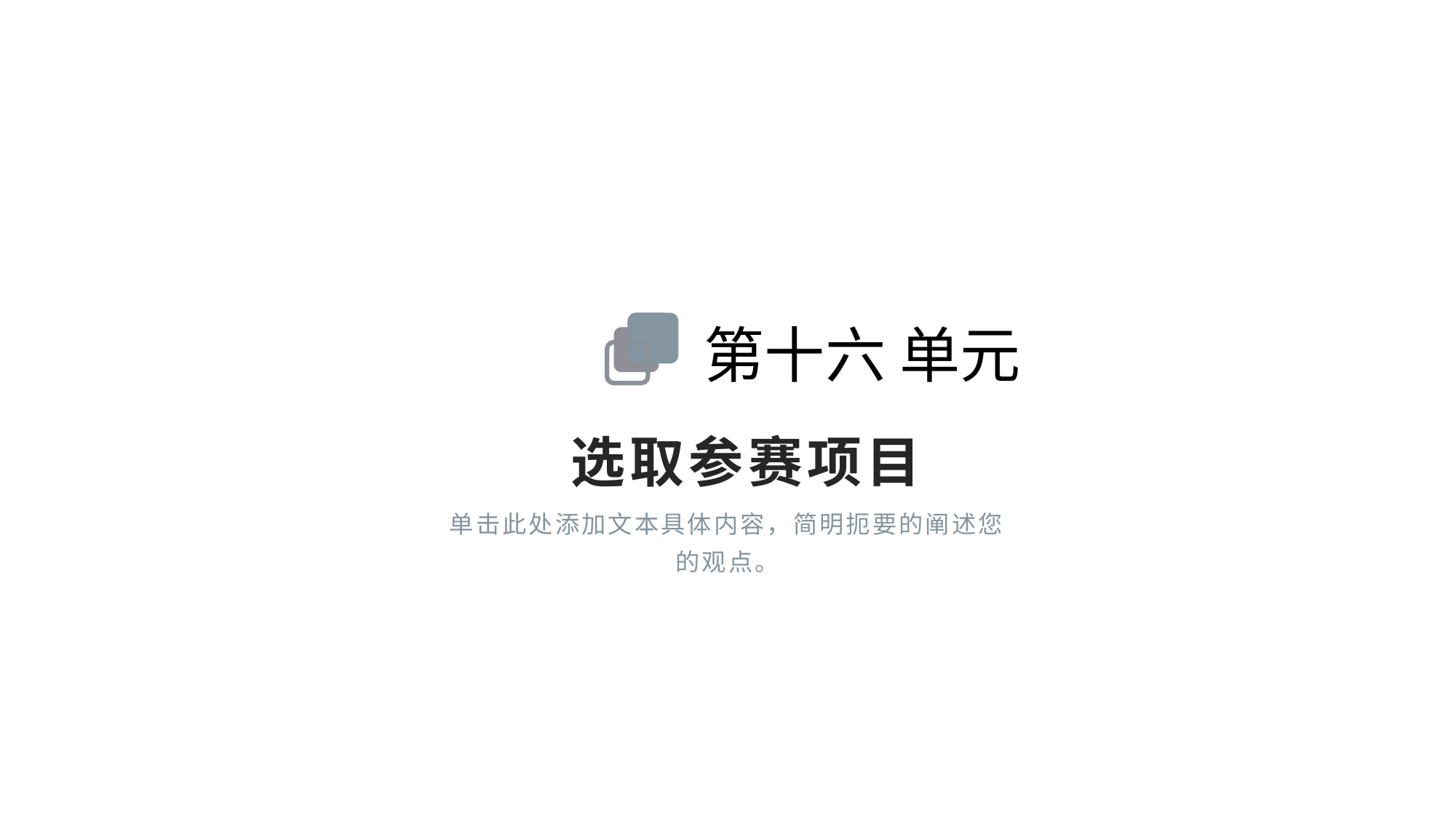

第十六 单元
# 选取参赛项目
单击此处添加文本具体内容，简明扼要的阐述您的观点。